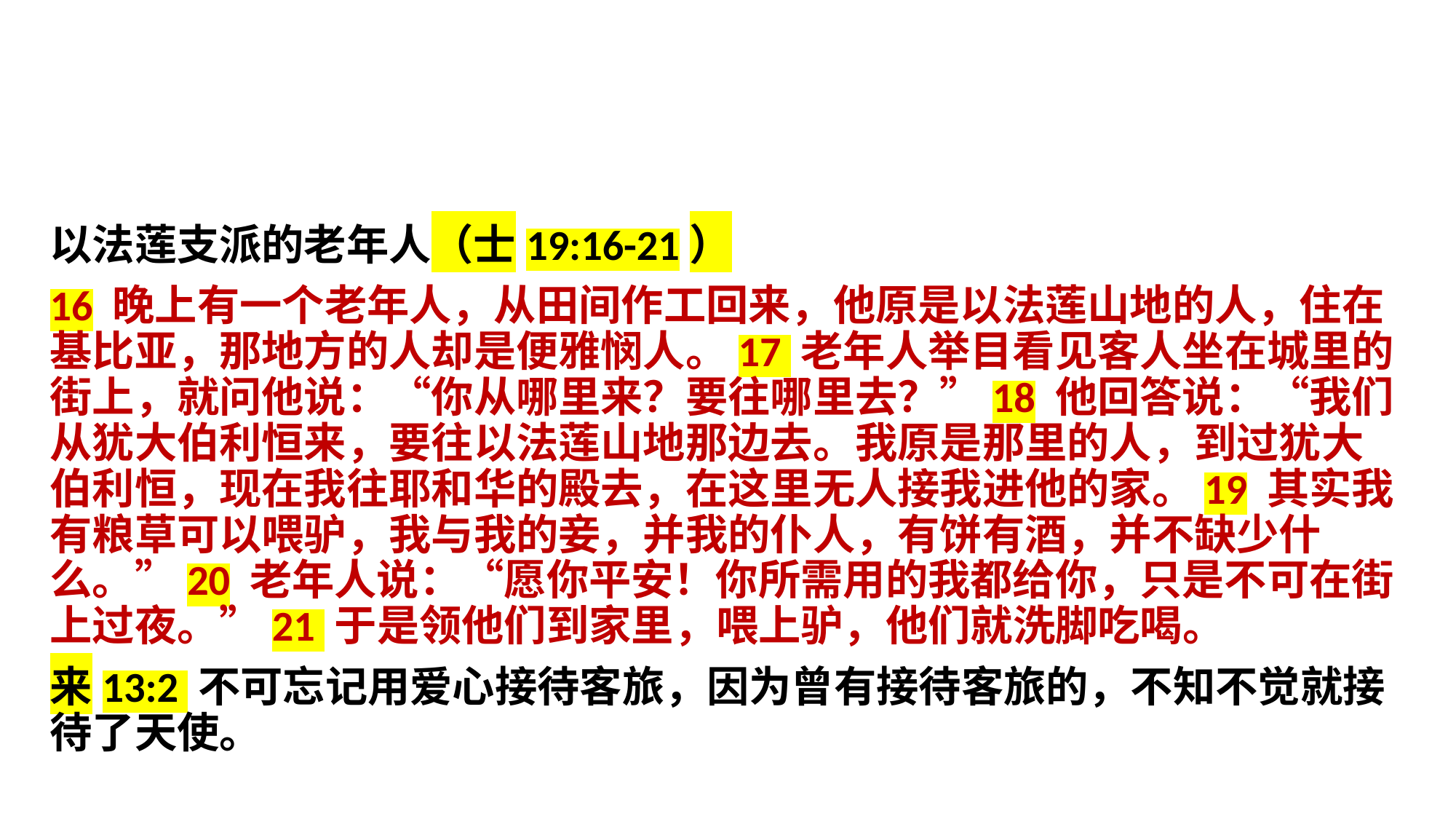

以法莲支派的老年人（士19:16-21）
16 晚上有一个老年人，从田间作工回来，他原是以法莲山地的人，住在基比亚，那地方的人却是便雅悯人。17 老年人举目看见客人坐在城里的街上，就问他说：“你从哪里来？要往哪里去？”18 他回答说：“我们从犹大伯利恒来，要往以法莲山地那边去。我原是那里的人，到过犹大伯利恒，现在我往耶和华的殿去，在这里无人接我进他的家。19 其实我有粮草可以喂驴，我与我的妾，并我的仆人，有饼有酒，并不缺少什么。”20 老年人说：“愿你平安！你所需用的我都给你，只是不可在街上过夜。”21 于是领他们到家里，喂上驴，他们就洗脚吃喝。
来13:2 不可忘记用爱心接待客旅，因为曾有接待客旅的，不知不觉就接待了天使。